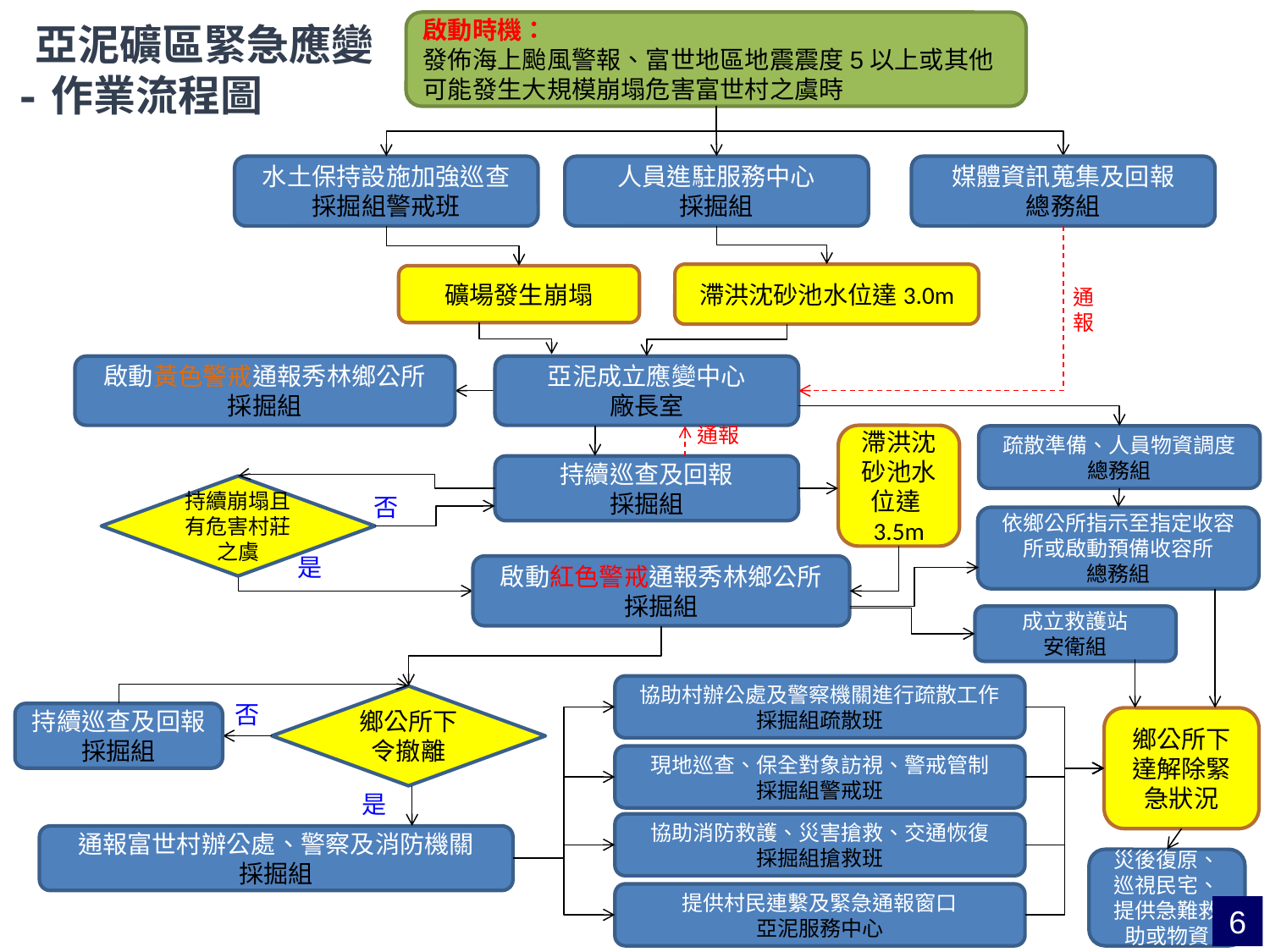

亞泥礦區緊急應變
-作業流程圖
啟動時機：
發佈海上颱風警報、富世地區地震震度5以上或其他可能發生大規模崩塌危害富世村之虞時
水土保持設施加強巡查
採掘組警戒班
人員進駐服務中心
採掘組
媒體資訊蒐集及回報
總務組
滯洪沈砂池水位達3.0m
礦場發生崩塌
通報

啟動黃色警戒通報秀林鄉公所
採掘組
亞泥成立應變中心
廠長室
通報
滯洪沈砂池水位達3.5m
疏散準備、人員物資調度
總務組
持續巡查及回報
採掘組
持續崩塌且有危害村莊之虞
否
依鄉公所指示至指定收容所或啟動預備收容所
總務組
是
啟動紅色警戒通報秀林鄉公所
採掘組
成立救護站
安衛組
協助村辦公處及警察機關進行疏散工作
採掘組疏散班
鄉公所下令撤離
否
持續巡查及回報
採掘組
鄉公所下達解除緊急狀況
現地巡查、保全對象訪視、警戒管制
採掘組警戒班
是
協助消防救護、災害搶救、交通恢復
採掘組搶救班
通報富世村辦公處、警察及消防機關
採掘組
災後復原、巡視民宅、提供急難救助或物資
提供村民連繫及緊急通報窗口
亞泥服務中心
6